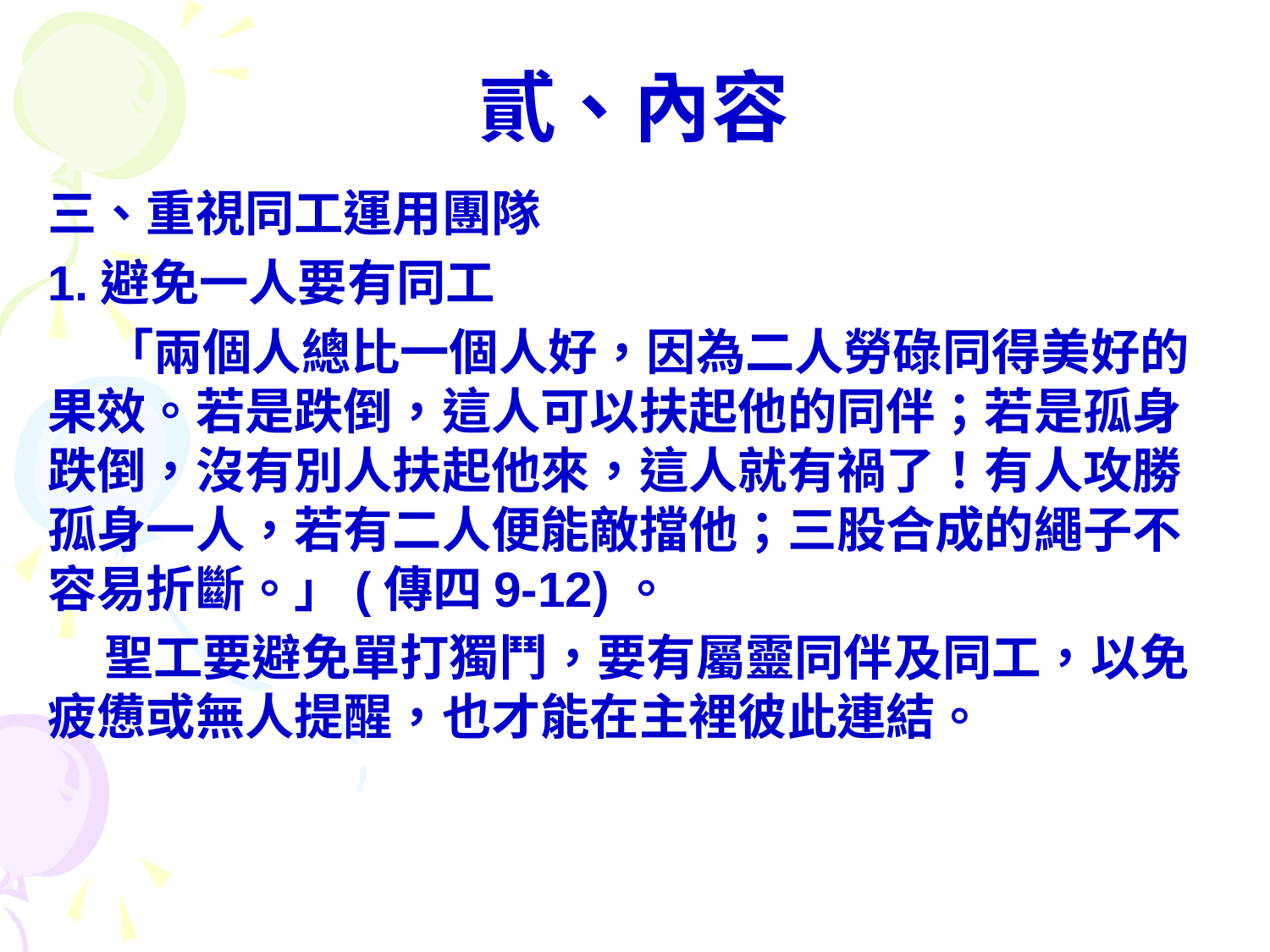

# 貳、內容
三、重視同工運用團隊
1.避免一人要有同工
    「兩個人總比一個人好，因為二人勞碌同得美好的果效。若是跌倒，這人可以扶起他的同伴；若是孤身跌倒，沒有別人扶起他來，這人就有禍了！有人攻勝孤身一人，若有二人便能敵擋他；三股合成的繩子不容易折斷。」(傳四9-12)。
    聖工要避免單打獨鬥，要有屬靈同伴及同工，以免疲憊或無人提醒，也才能在主裡彼此連結。